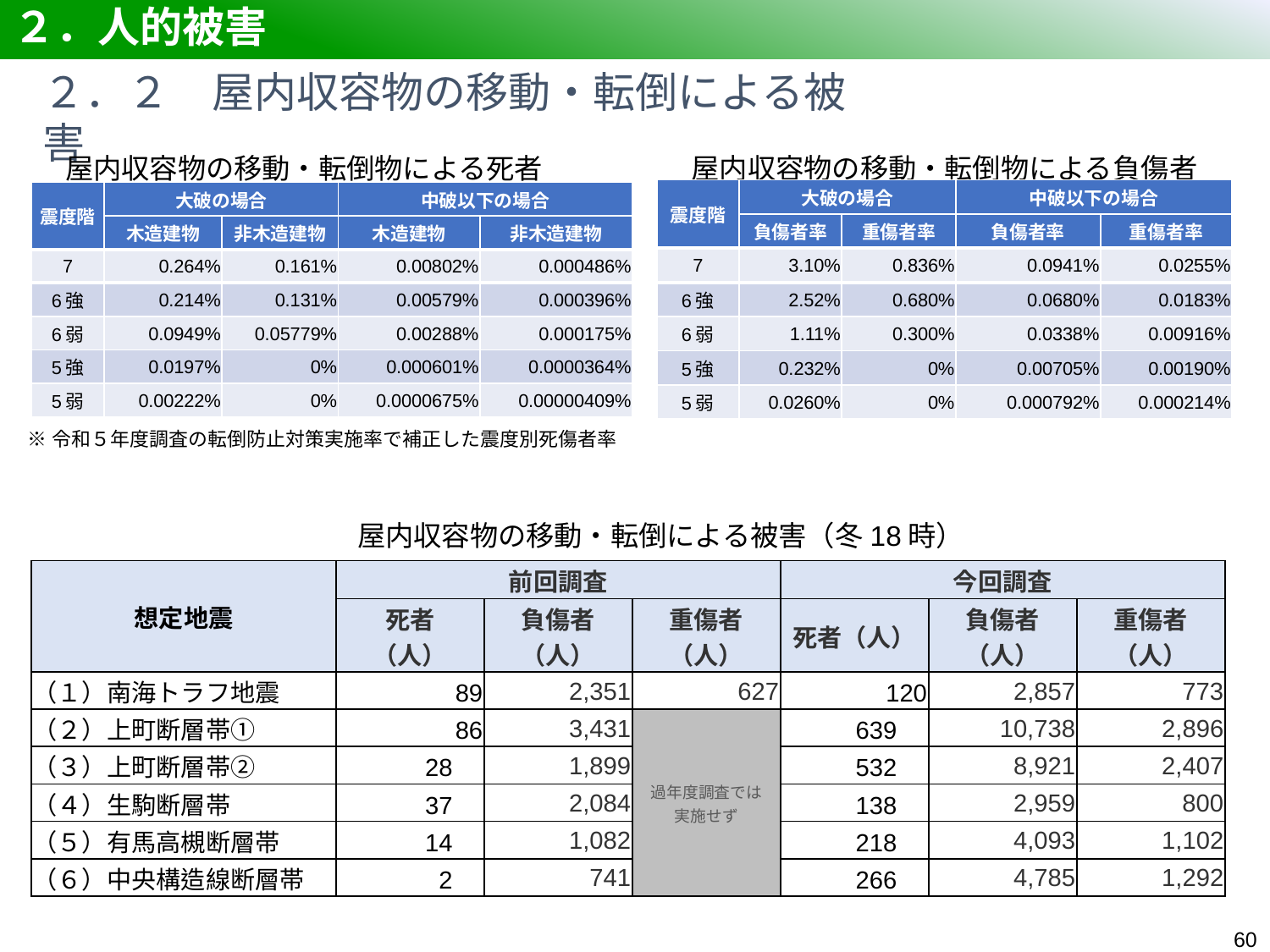

# ２．人的被害
２．２　屋内収容物の移動・転倒による被害
屋内収容物の移動・転倒物による死者率
屋内収容物の移動・転倒物による負傷者率
| 震度階 | 大破の場合 |  | 中破以下の場合 |  |
| --- | --- | --- | --- | --- |
|  | 負傷者率 | 重傷者率 | 負傷者率 | 重傷者率 |
| 7 | 3.10% | 0.836% | 0.0941% | 0.0255% |
| 6強 | 2.52% | 0.680% | 0.0680% | 0.0183% |
| 6弱 | 1.11% | 0.300% | 0.0338% | 0.00916% |
| 5強 | 0.232% | 0% | 0.00705% | 0.00190% |
| 5弱 | 0.0260% | 0% | 0.000792% | 0.000214% |
| 震度階 | 大破の場合 |  | 中破以下の場合 |  |
| --- | --- | --- | --- | --- |
|  | 木造建物 | 非木造建物 | 木造建物 | 非木造建物 |
| 7 | 0.264% | 0.161% | 0.00802% | 0.000486% |
| 6強 | 0.214% | 0.131% | 0.00579% | 0.000396% |
| 6弱 | 0.0949% | 0.05779% | 0.00288% | 0.000175% |
| 5強 | 0.0197% | 0% | 0.000601% | 0.0000364% |
| 5弱 | 0.00222% | 0% | 0.0000675% | 0.00000409% |
※令和５年度調査の転倒防止対策実施率で補正した震度別死傷者率
屋内収容物の移動・転倒による被害（冬18時）
| 想定地震 | 前回調査 |  |  | 今回調査 |  |  |
| --- | --- | --- | --- | --- | --- | --- |
|  | 死者 （人） | 負傷者 （人） | 重傷者（人） | 死者（人） | 負傷者 （人） | 重傷者 （人） |
| （１）南海トラフ地震 | 89 | 2,351 | 627 | 120 | 2,857 | 773 |
| （２）上町断層帯① | 86 | 3,431 | 過年度調査では 実施せず | 639 | 10,738 | 2,896 |
| （３）上町断層帯② | 28 | 1,899 |  | 532 | 8,921 | 2,407 |
| （４）生駒断層帯 | 37 | 2,084 |  | 138 | 2,959 | 800 |
| （５）有馬高槻断層帯 | 14 | 1,082 |  | 218 | 4,093 | 1,102 |
| （６）中央構造線断層帯 | 2 | 741 |  | 266 | 4,785 | 1,292 |
60